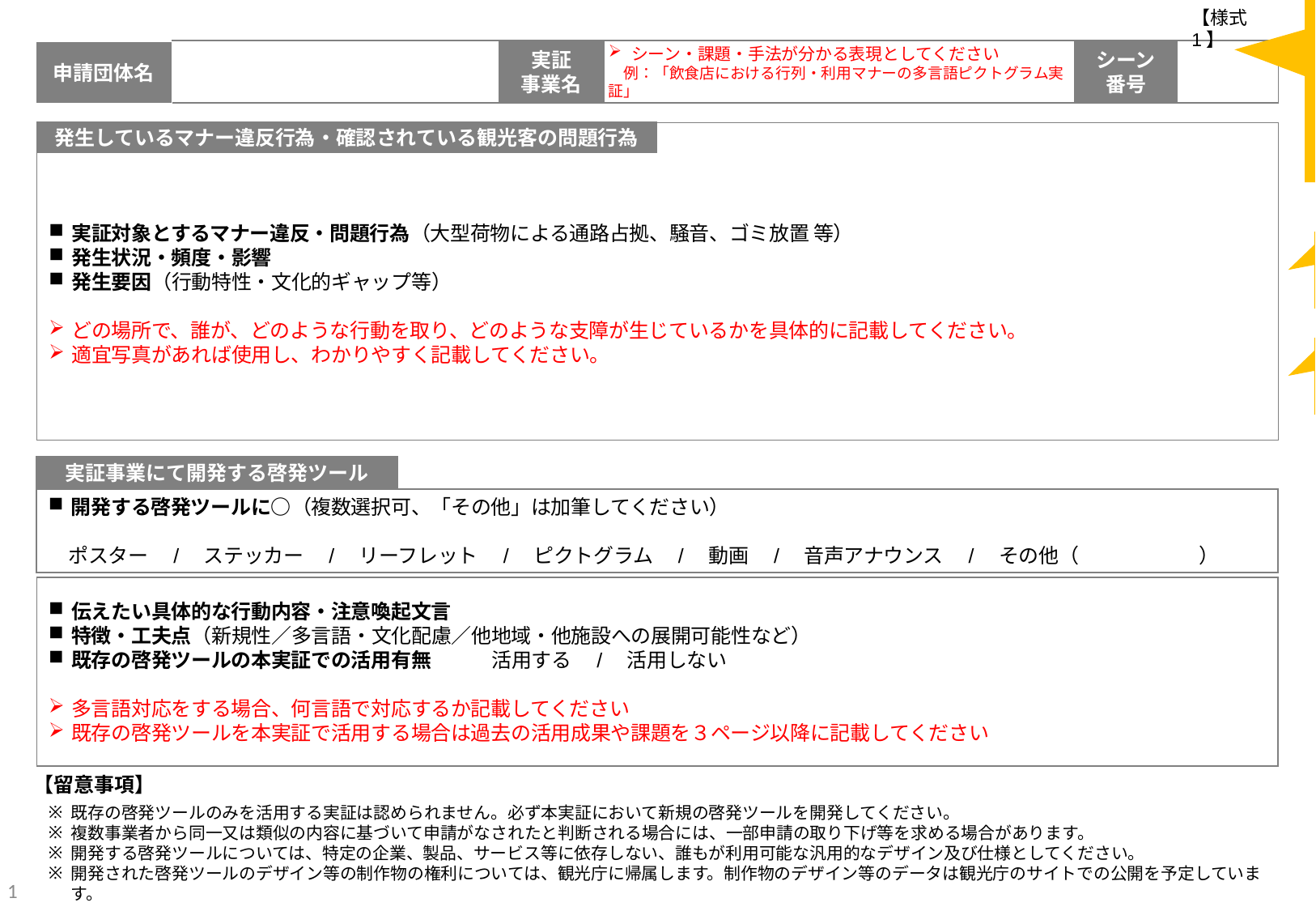

【申請団体様】
該当するシーンの番号を記載ください。
① 空港
② 公共交通機関・交通施設
③ 宿泊施設
④ 民泊施設
⑤ トイレ
⑥ 飲食施設
⑦ 神社仏閣・伝統的建築物
⑧ その他観光シーン
【様式1】
シーン
番号

申請団体名
実証
事業名
シーン・課題・手法が分かる表現としてください
　例：「飲食店における行列・利用マナーの多言語ピクトグラム実証」
発生しているマナー違反行為・確認されている観光客の問題行為

実証対象とするマナー違反・問題行為（大型荷物による通路占拠、騒音、ゴミ放置 等）
発生状況・頻度・影響
発生要因（行動特性・文化的ギャップ等）

どの場所で、誰が、どのような行動を取り、どのような支障が生じているかを具体的に記載してください。
適宜写真があれば使用し、わかりやすく記載してください。
■で記載された項目に沿って記入・選択ください
赤字で記載された内容は申請時において消去してください。
実証事業にて開発する啓発ツール
伝えたい具体的な行動内容・注意喚起文言
特徴・工夫点（新規性／多言語・文化配慮／他地域・他施設への展開可能性など）
既存の啓発ツールの本実証での活用有無　　　活用する　/　活用しない

多言語対応をする場合、何言語で対応するか記載してください
既存の啓発ツールを本実証で活用する場合は過去の活用成果や課題を３ページ以降に記載してください
開発する啓発ツールに○（複数選択可、「その他」は加筆してください）

　ポスター　/　ステッカー　/　リーフレット　/　ピクトグラム　/　動画　/　音声アナウンス　/　その他（　　　　　　）
【留意事項】
既存の啓発ツールのみを活用する実証は認められません。必ず本実証において新規の啓発ツールを開発してください。
複数事業者から同一又は類似の内容に基づいて申請がなされたと判断される場合には、一部申請の取り下げ等を求める場合があります。
開発する啓発ツールについては、特定の企業、製品、サービス等に依存しない、誰もが利用可能な汎用的なデザイン及び仕様としてください。
開発された啓発ツールのデザイン等の制作物の権利については、観光庁に帰属します。制作物のデザイン等のデータは観光庁のサイトでの公開を予定しています。
1